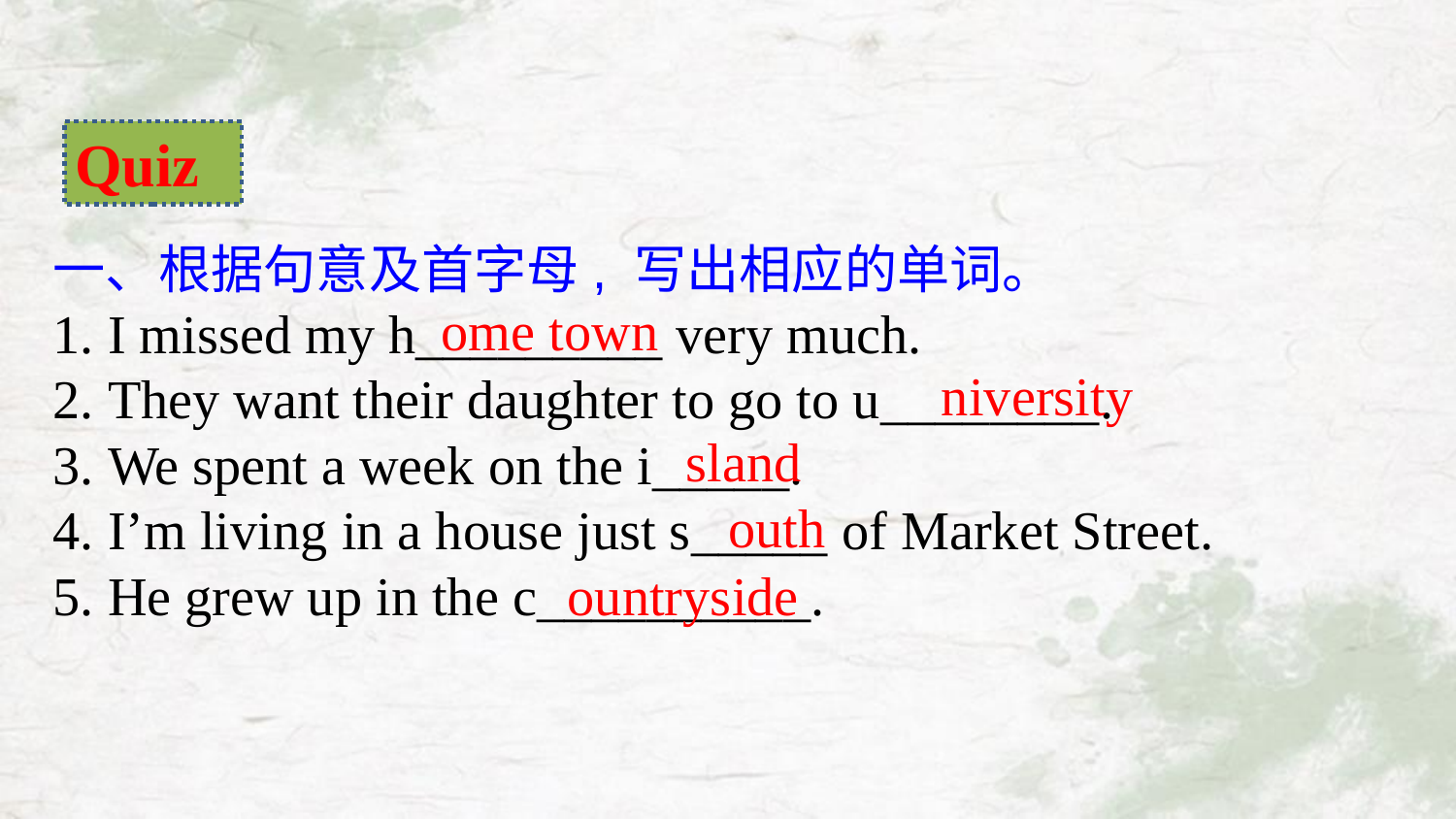

Quiz
一、根据句意及首字母, 写出相应的单词。
 I missed my h_________ very much.
 They want their daughter to go to u________.
 We spent a week on the i_____.
 I’m living in a house just s_____ of Market Street.
 He grew up in the c__________.
ome town
niversity
sland
outh
ountryside